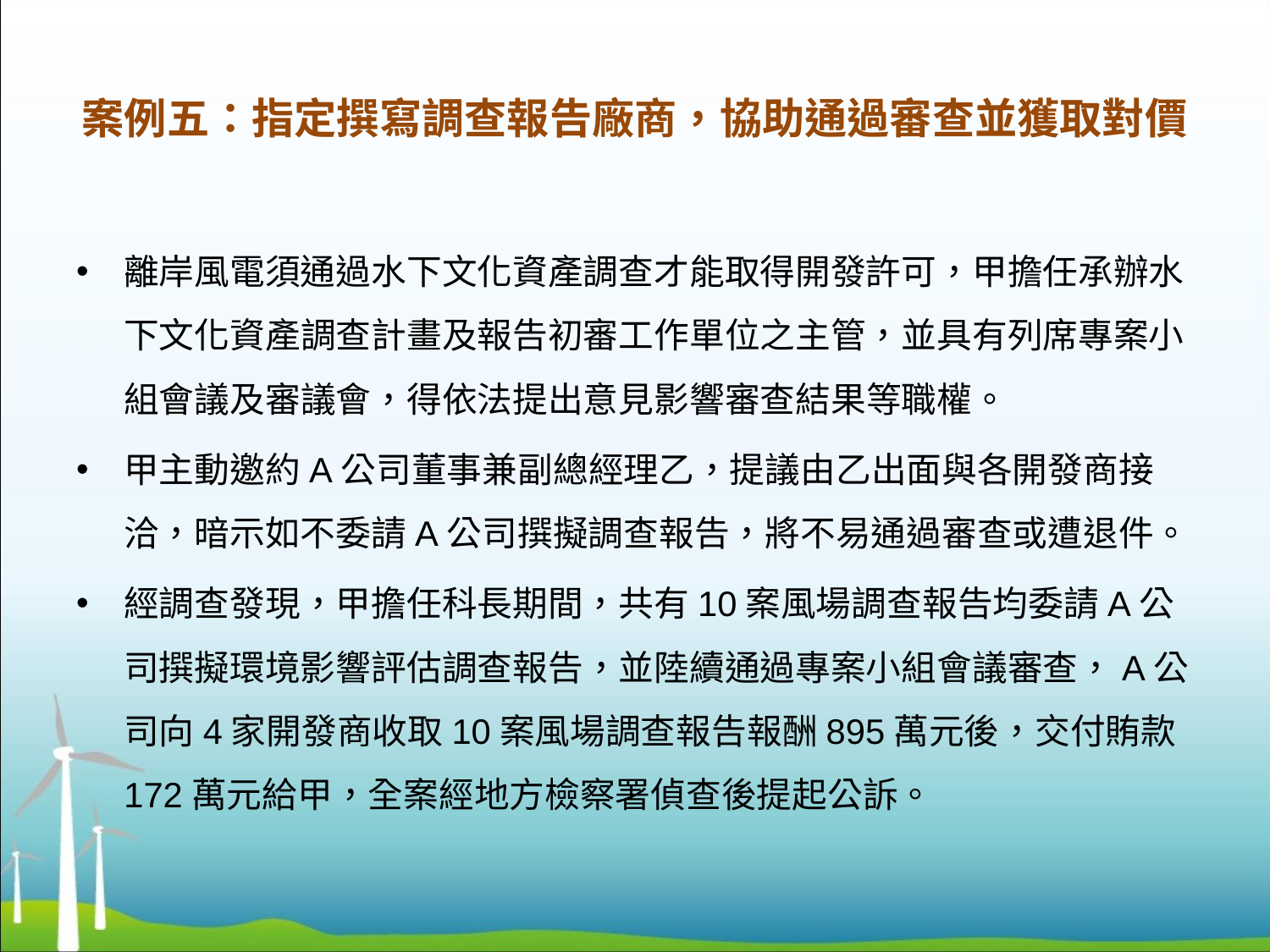

# 案例五：指定撰寫調查報告廠商，協助通過審查並獲取對價
離岸風電須通過水下文化資產調查才能取得開發許可，甲擔任承辦水下文化資產調查計畫及報告初審工作單位之主管，並具有列席專案小組會議及審議會，得依法提出意見影響審查結果等職權。
甲主動邀約A公司董事兼副總經理乙，提議由乙出面與各開發商接洽，暗示如不委請A公司撰擬調查報告，將不易通過審查或遭退件。
經調查發現，甲擔任科長期間，共有10案風場調查報告均委請A公司撰擬環境影響評估調查報告，並陸續通過專案小組會議審查，A公司向4家開發商收取10案風場調查報告報酬895萬元後，交付賄款172萬元給甲，全案經地方檢察署偵查後提起公訴。